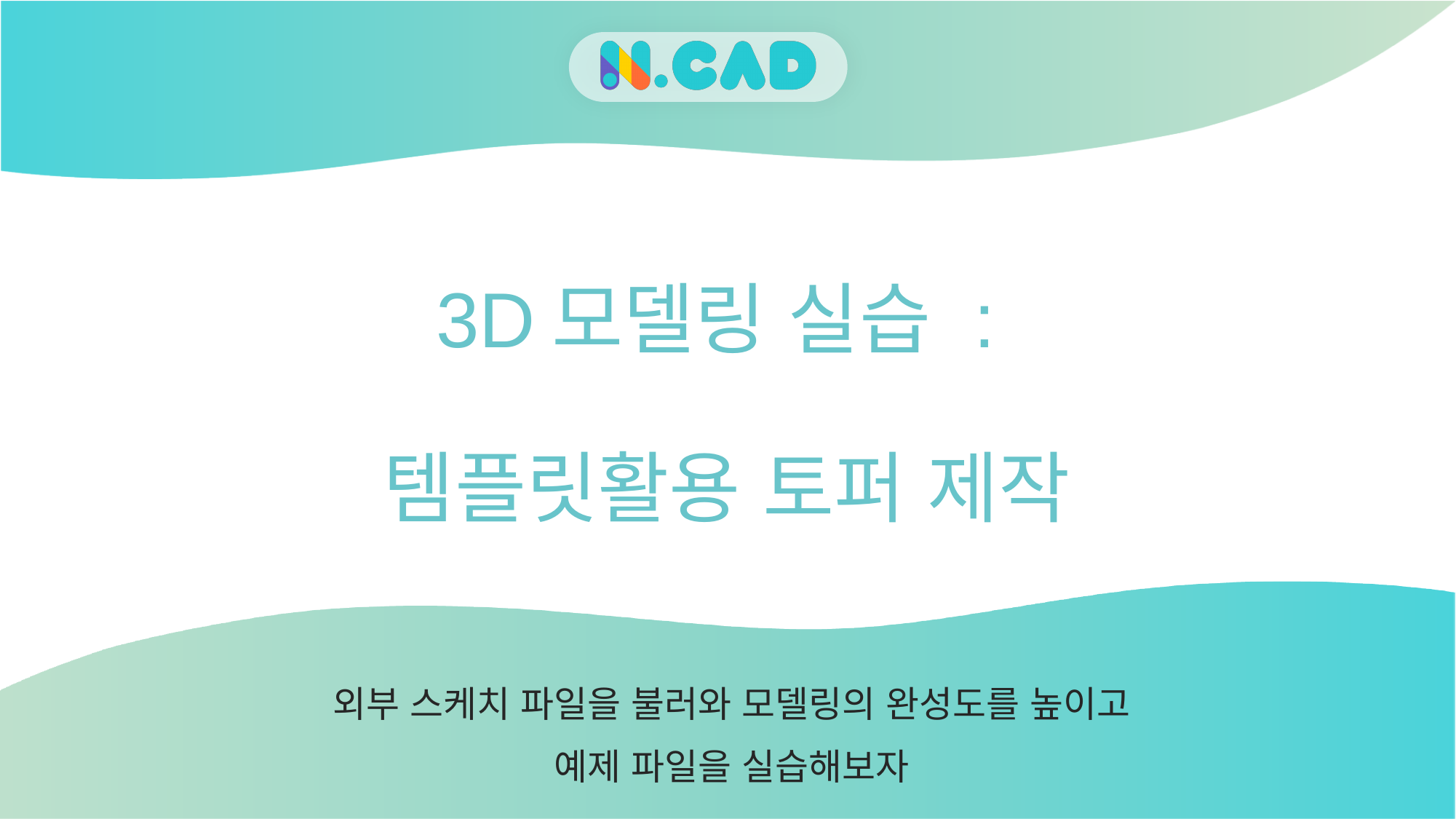

# 3D모델링 실습 : 템플릿활용 토퍼 제작
외부 스케치 파일을 불러와 모델링의 완성도를 높이고
예제 파일을 실습해보자